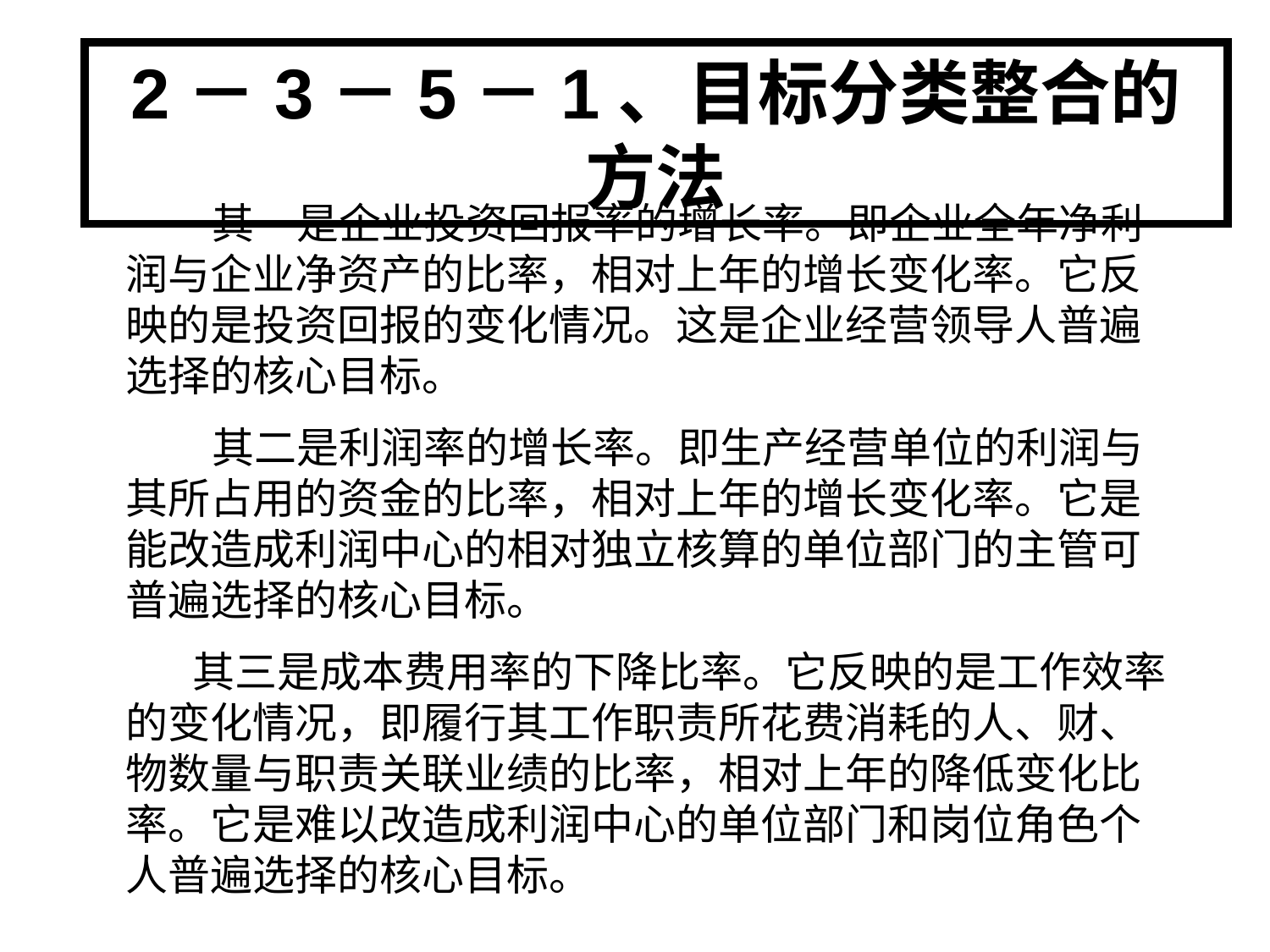

2－3－5－1、目标分类整合的方法
        其一是企业投资回报率的增长率。即企业全年净利润与企业净资产的比率，相对上年的增长变化率。它反映的是投资回报的变化情况。这是企业经营领导人普遍选择的核心目标。
        其二是利润率的增长率。即生产经营单位的利润与其所占用的资金的比率，相对上年的增长变化率。它是能改造成利润中心的相对独立核算的单位部门的主管可普遍选择的核心目标。
      其三是成本费用率的下降比率。它反映的是工作效率的变化情况，即履行其工作职责所花费消耗的人、财、物数量与职责关联业绩的比率，相对上年的降低变化比率。它是难以改造成利润中心的单位部门和岗位角色个人普遍选择的核心目标。